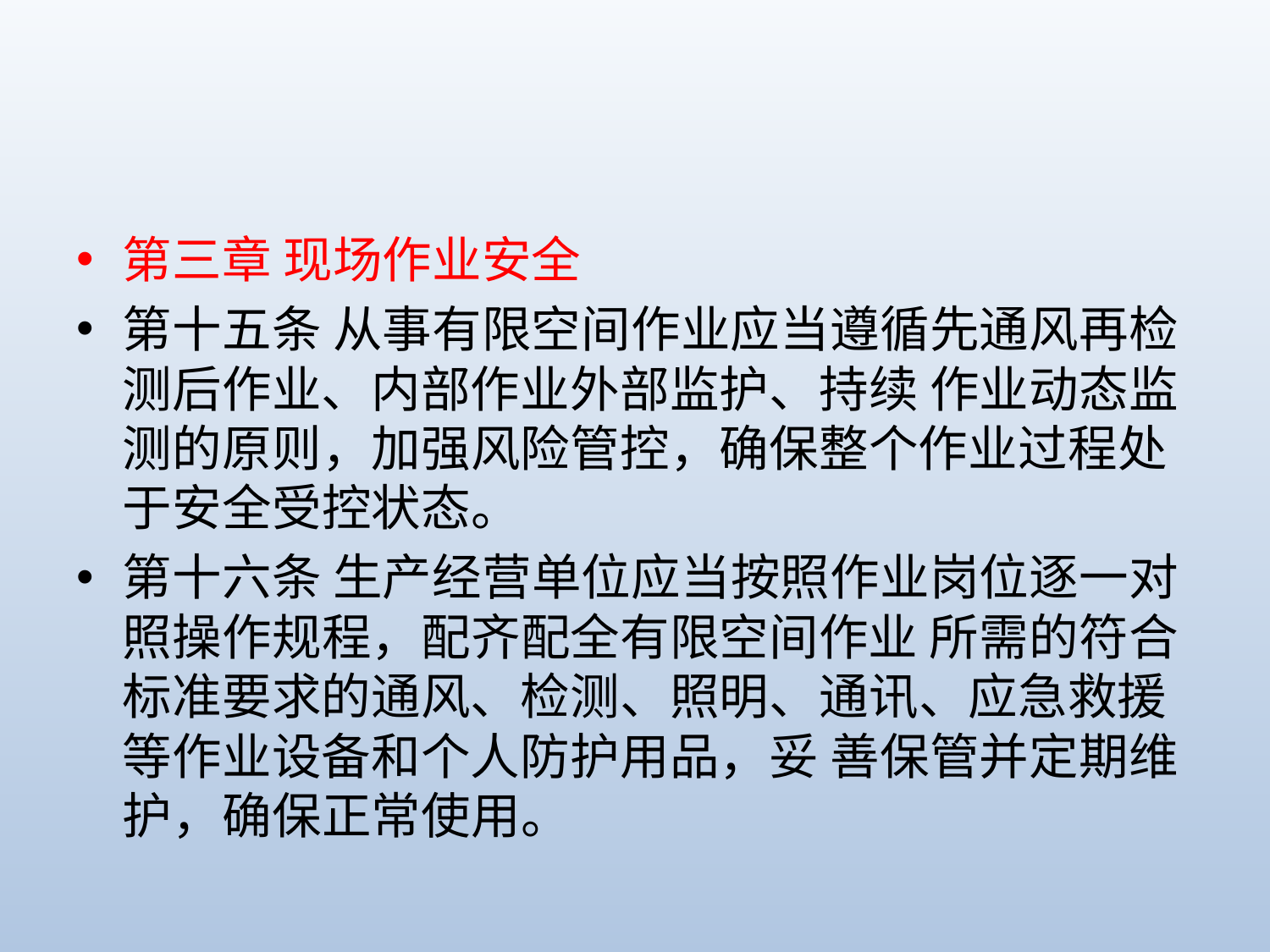

#
第三章 现场作业安全
第十五条 从事有限空间作业应当遵循先通风再检测后作业、内部作业外部监护、持续 作业动态监测的原则，加强风险管控，确保整个作业过程处于安全受控状态。
第十六条 生产经营单位应当按照作业岗位逐一对照操作规程，配齐配全有限空间作业 所需的符合标准要求的通风、检测、照明、通讯、应急救援等作业设备和个人防护用品，妥 善保管并定期维护，确保正常使用。